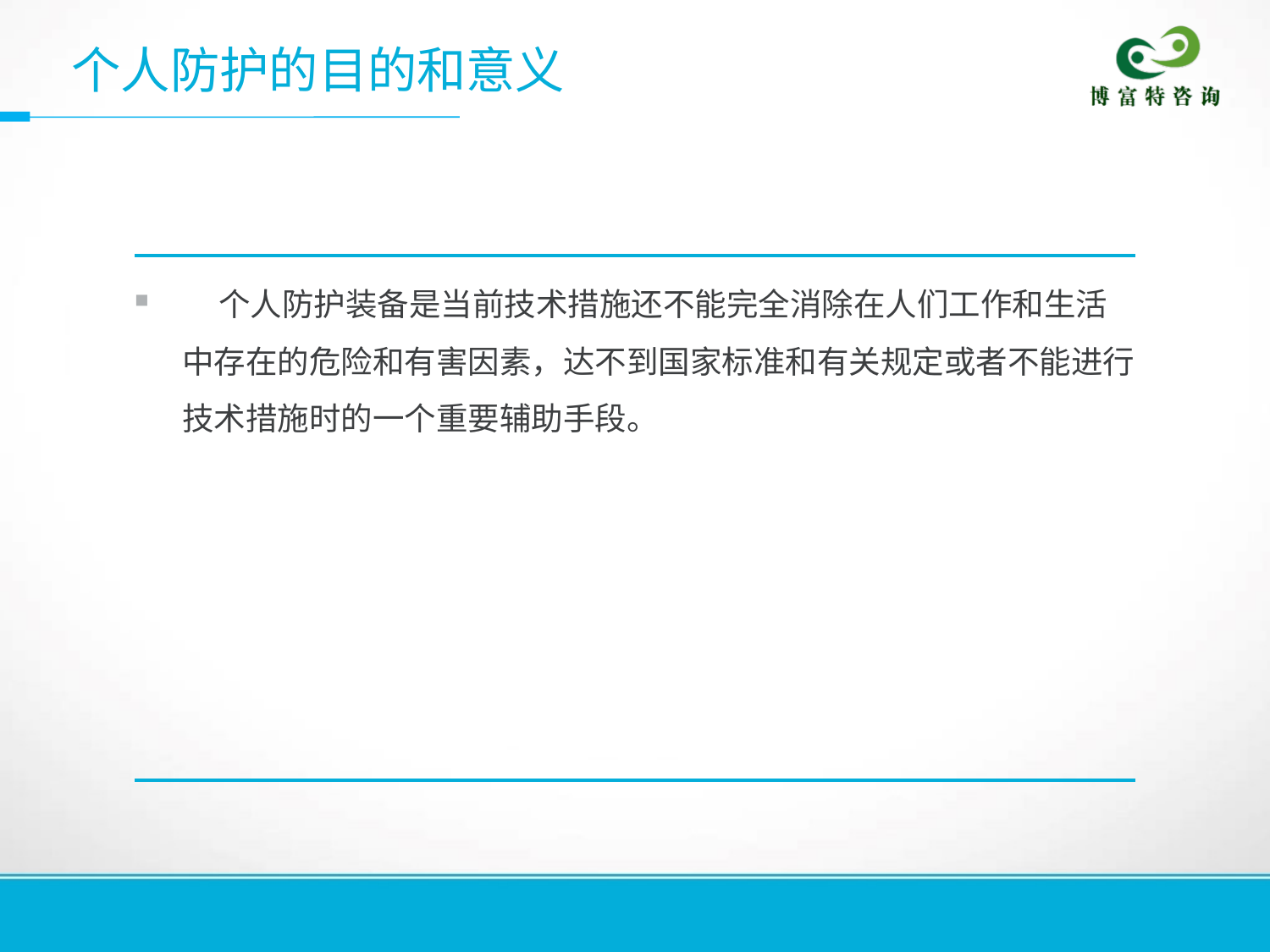

个人防护的目的和意义
    个人防护装备是当前技术措施还不能完全消除在人们工作和生活中存在的危险和有害因素，达不到国家标准和有关规定或者不能进行技术措施时的一个重要辅助手段。